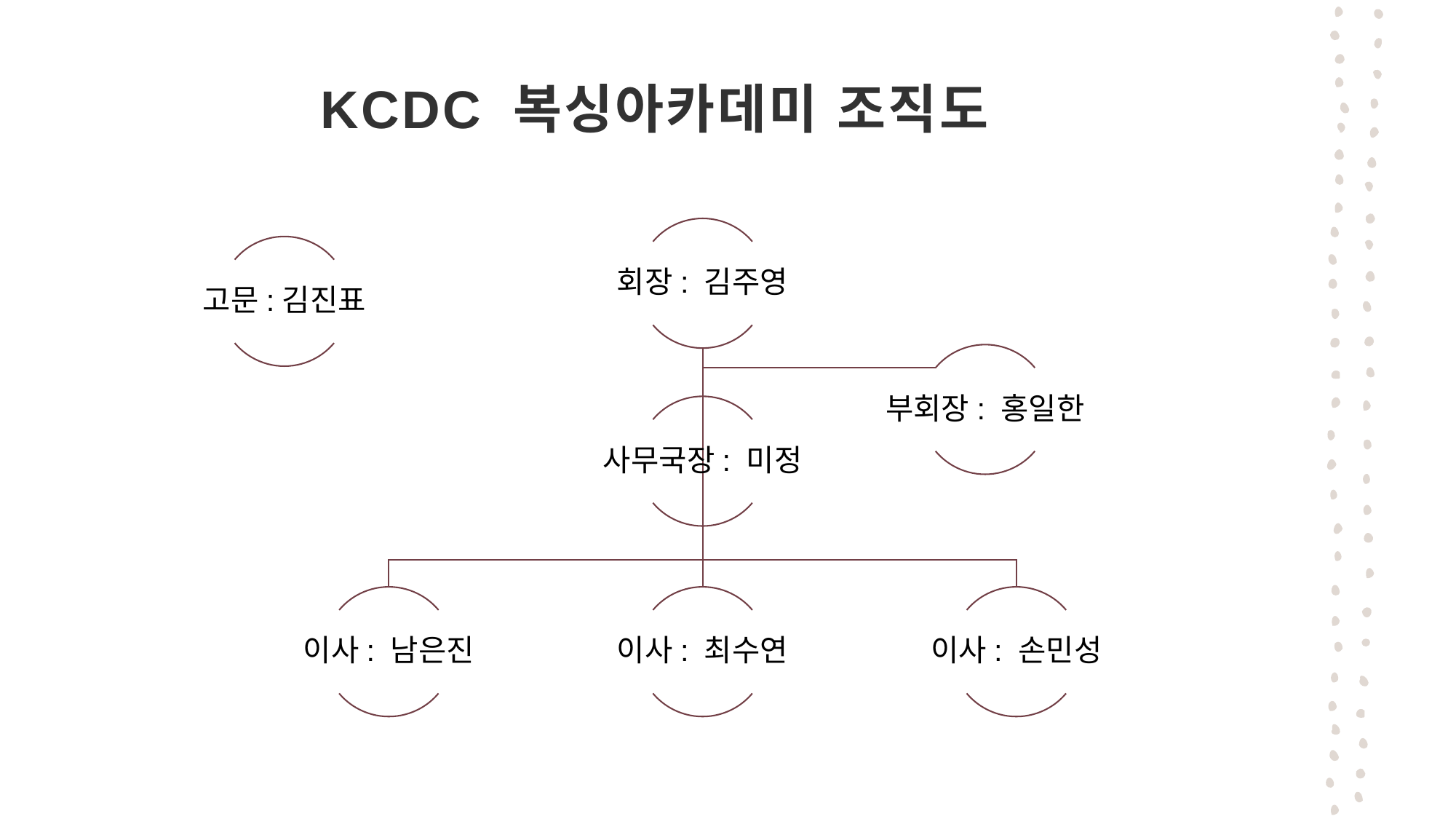

# KCDC 복싱아카데미 조직도
회장: 김주영
이사: 남은진
고문:김진표
이사: 최수연
이사: 손민성
사무국장: 미정
부회장: 홍일한